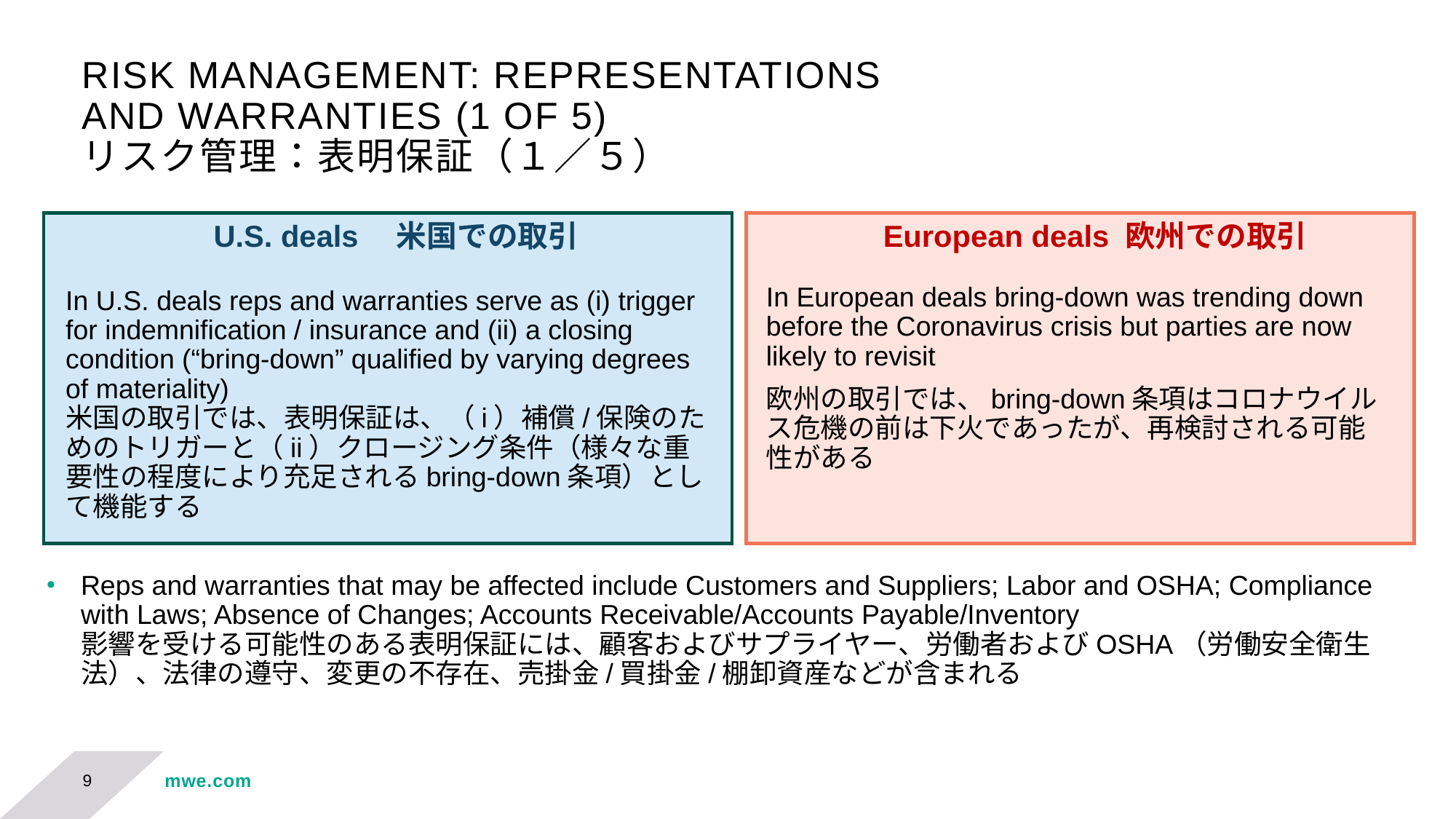

# RISK MANAGEMENT: REPRESENTATIONS AND WARRANTIES (1 OF 5) リスク管理：表明保証（１／５）

                      U.S. deals　米国での取引
In U.S. deals reps and warranties serve as (i) trigger for indemnification / insurance and (ii) a closing condition (“bring-down” qualified by varying degrees of materiality)
米国の取引では、表明保証は、（i）補償/保険のためのトリガーと（ii）クロージング条件（様々な重要性の程度により充足されるbring-down条項）として機能する

              European deals 欧州での取引
In European deals bring-down was trending down before the Coronavirus crisis but parties are now likely to revisit
欧州の取引では、bring-down条項はコロナウイルス危機の前は下火であったが、再検討される可能性がある

Reps and warranties that may be affected include Customers and Suppliers; Labor and OSHA; Compliance with Laws; Absence of Changes; Accounts Receivable/Accounts Payable/Inventory
影響を受ける可能性のある表明保証には、顧客およびサプライヤー、労働者およびOSHA（労働安全衛生法）、法律の遵守、変更の不存在、売掛金/買掛金/棚卸資産などが含まれる

9